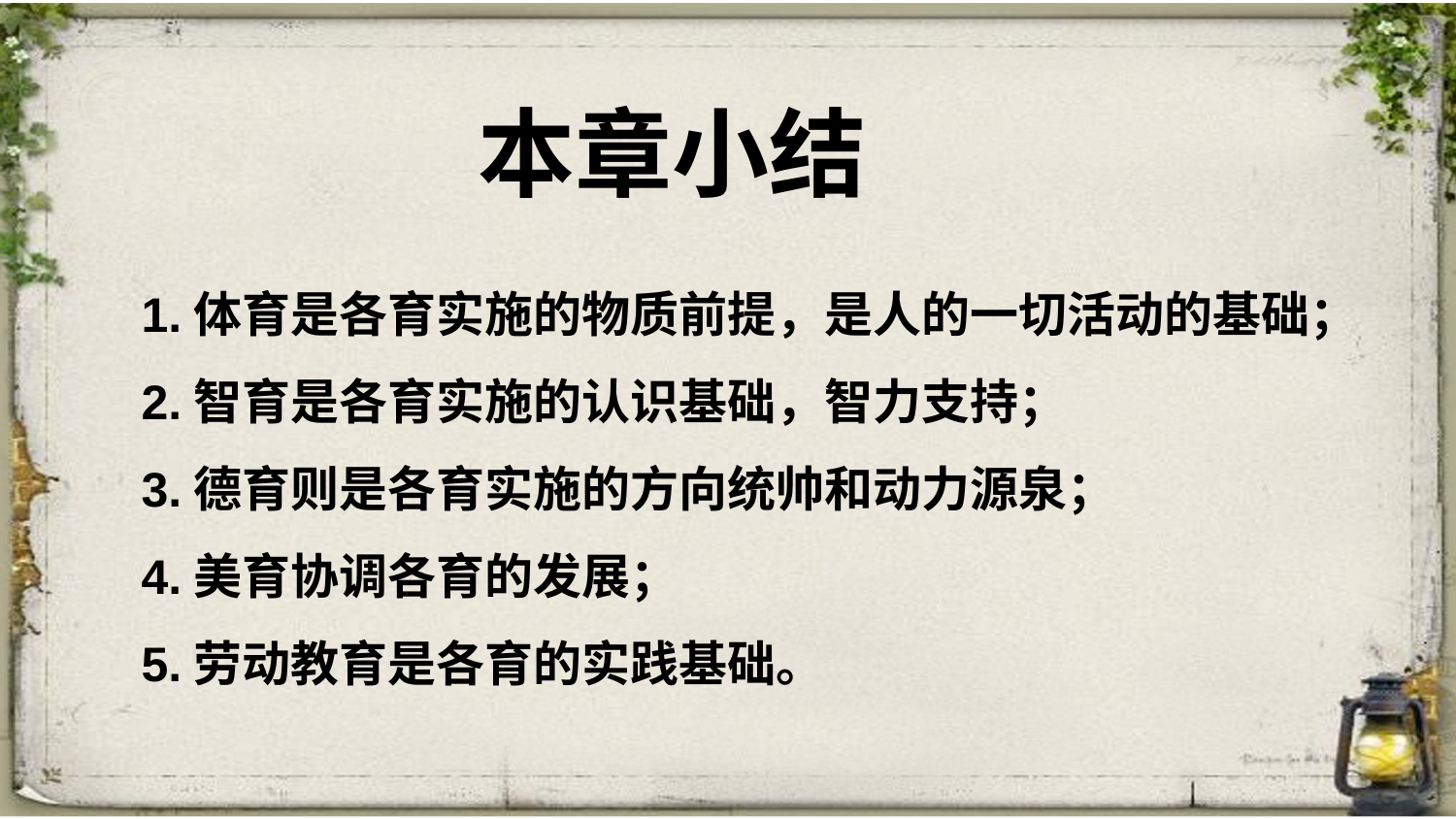

本章小结

1.体育是各育实施的物质前提，是人的一切活动的基础；
2.智育是各育实施的认识基础，智力支持；
3.德育则是各育实施的方向统帅和动力源泉；
4.美育协调各育的发展；
5.劳动教育是各育的实践基础。